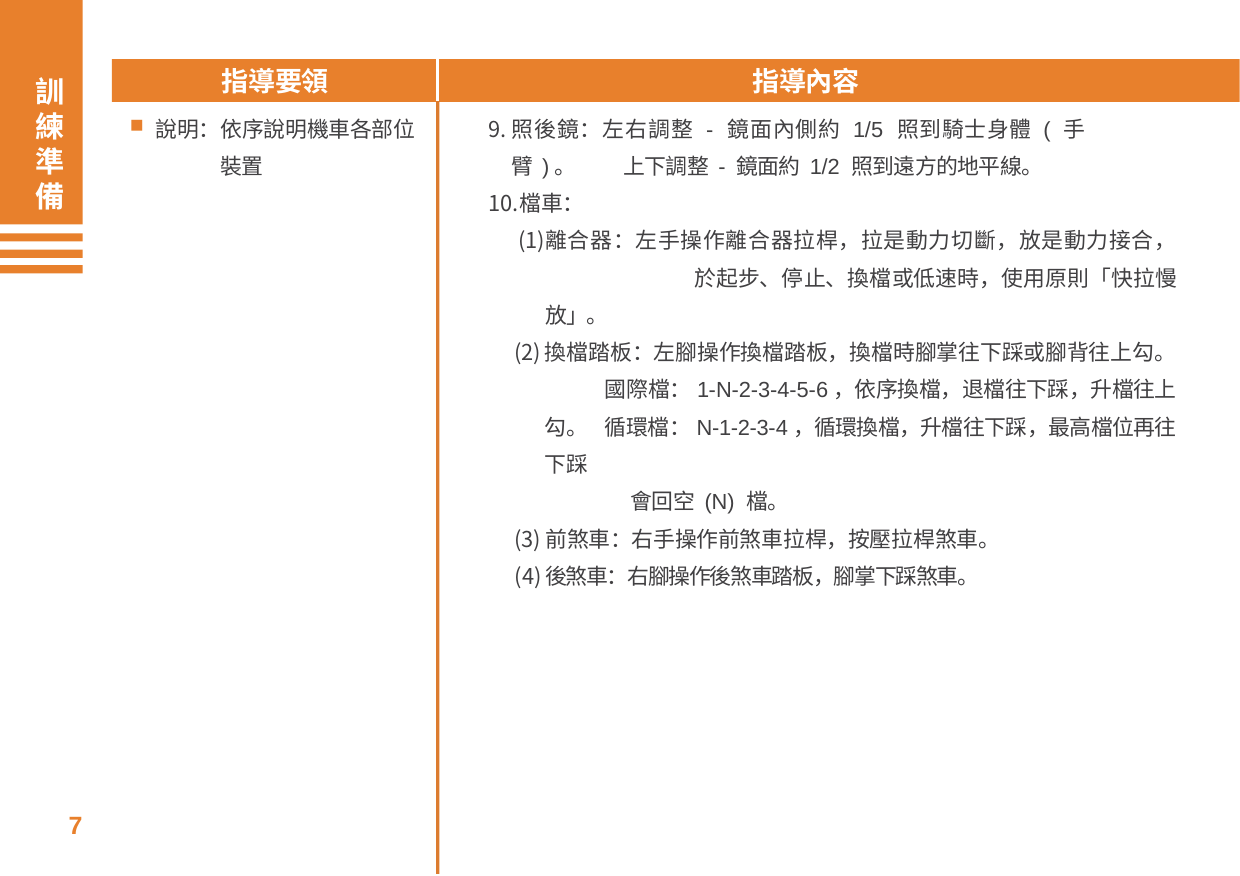

指導要領
指導內容
訓練準備
說明：依序說明機車各部位
裝置
照後鏡：左右調整 - 鏡面內側約 1/5 照到騎士身體 ( 手臂 )。	上下調整 - 鏡面約 1/2 照到遠方的地平線。
檔車：
離合器：左手操作離合器拉桿，拉是動力切斷，放是動力接合，	於起步、停止、換檔或低速時，使用原則「快拉慢放」。
換檔踏板：左腳操作換檔踏板，換檔時腳掌往下踩或腳背往上勾。	國際檔：1-N-2-3-4-5-6，依序換檔，退檔往下踩，升檔往上勾。	循環檔：N-1-2-3-4，循環換檔，升檔往下踩，最高檔位再往下踩
會回空 (N) 檔。
前煞車：右手操作前煞車拉桿，按壓拉桿煞車。
後煞車：右腳操作後煞車踏板，腳掌下踩煞車。

7